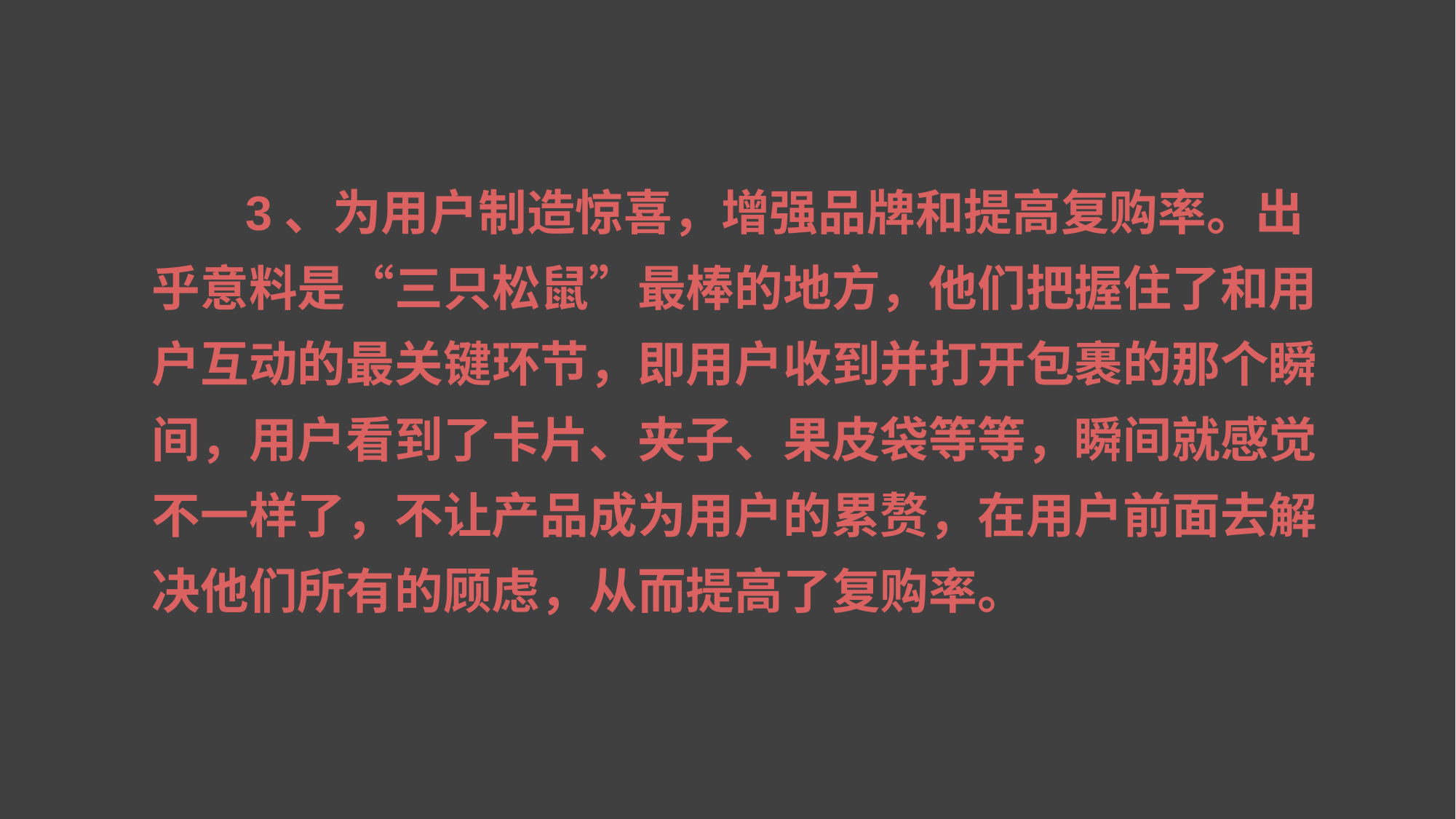

3、为用户制造惊喜，增强品牌和提高复购率。出乎意料是“三只松鼠”最棒的地方，他们把握住了和用户互动的最关键环节，即用户收到并打开包裹的那个瞬间，用户看到了卡片、夹子、果皮袋等等，瞬间就感觉不一样了，不让产品成为用户的累赘，在用户前面去解决他们所有的顾虑，从而提高了复购率。